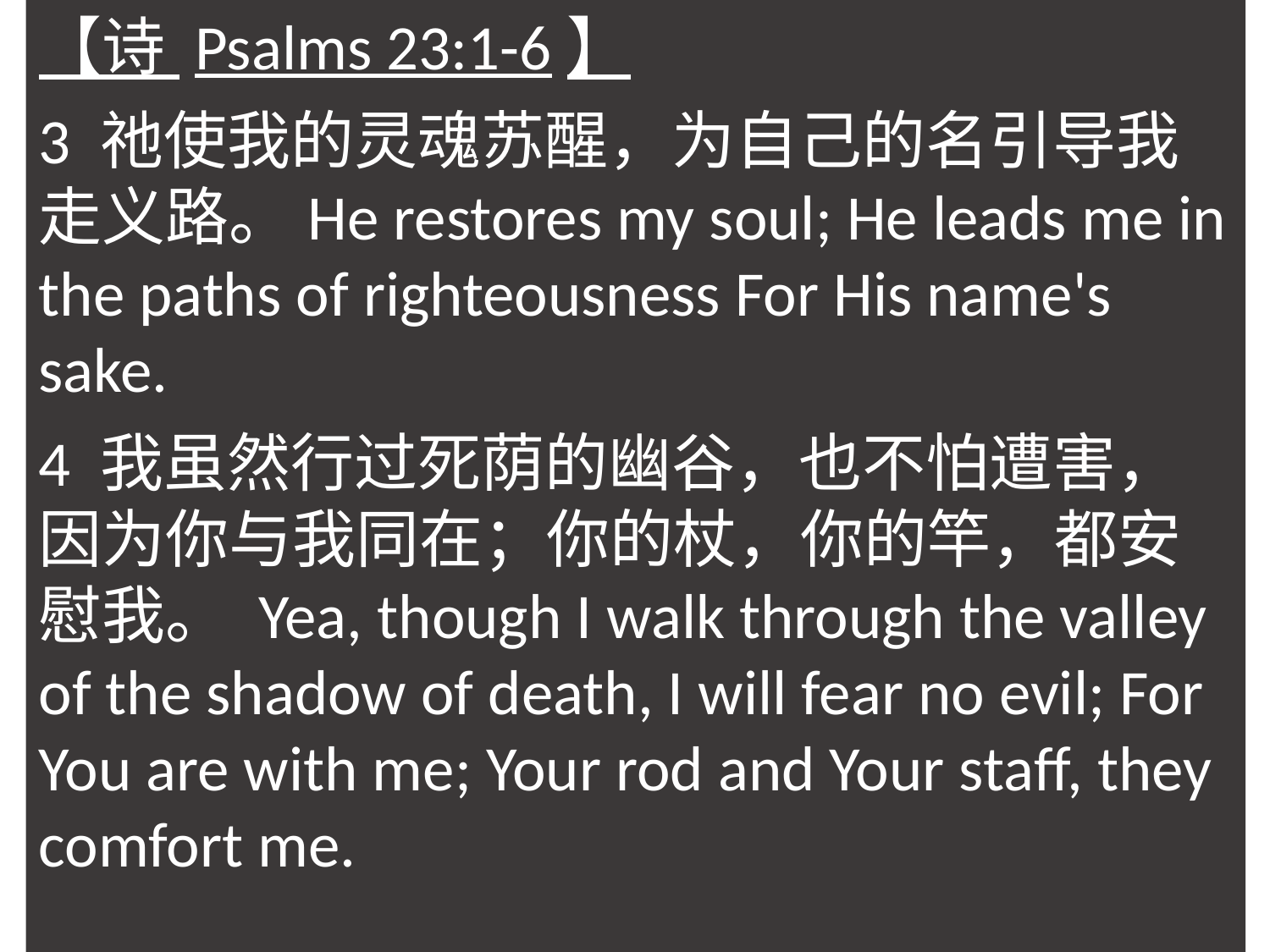

【诗 Psalms 23:1-6】
3 祂使我的灵魂苏醒，为自己的名引导我走义路。He restores my soul; He leads me in the paths of righteousness For His name's sake.
4 我虽然行过死荫的幽谷，也不怕遭害，因为你与我同在；你的杖，你的竿，都安慰我。 Yea, though I walk through the valley of the shadow of death, I will fear no evil; For You are with me; Your rod and Your staff, they comfort me.